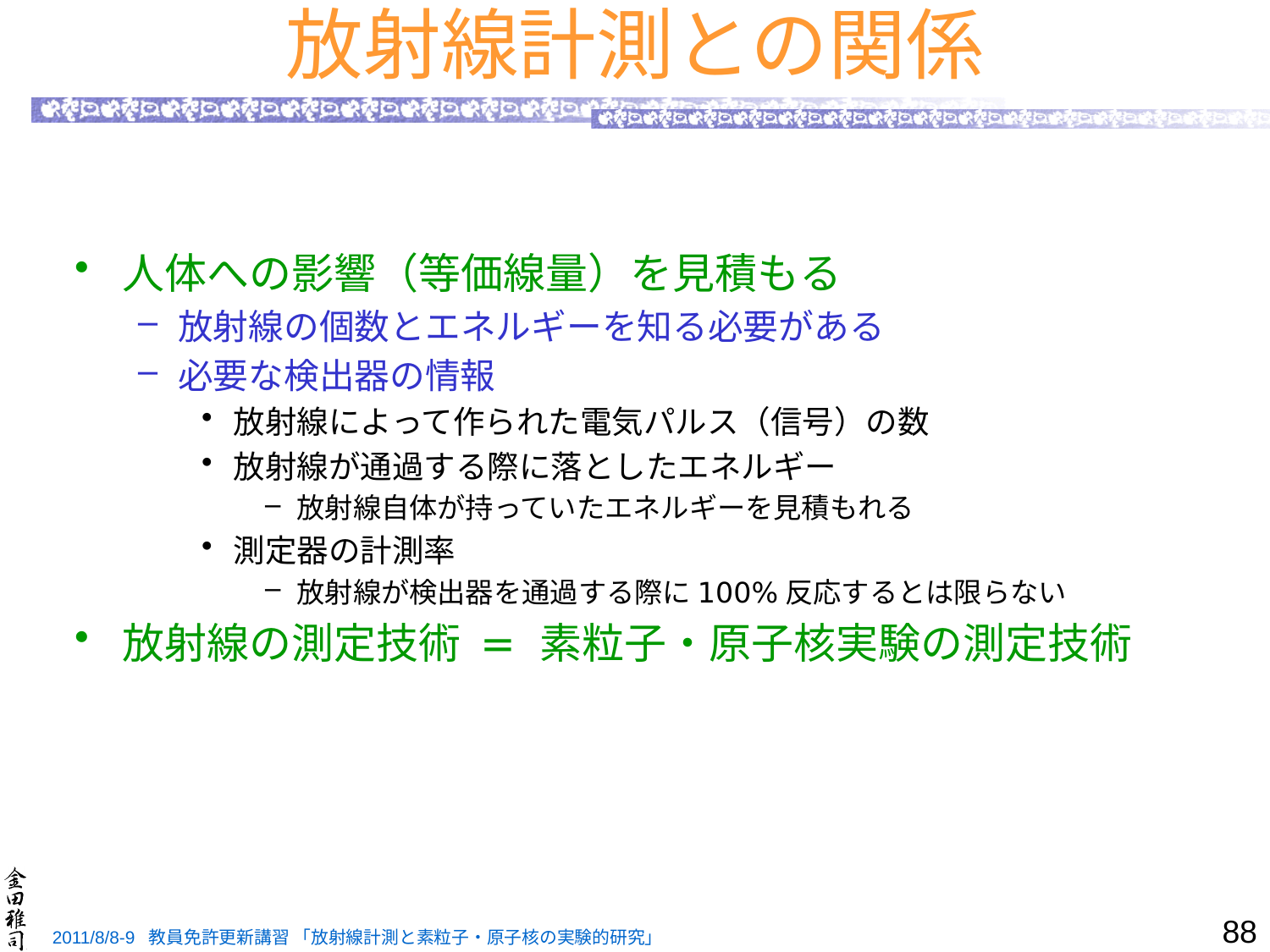

# 放射線計測との関係
人体への影響（等価線量）を見積もる
放射線の個数とエネルギーを知る必要がある
必要な検出器の情報
放射線によって作られた電気パルス（信号）の数
放射線が通過する際に落としたエネルギー
放射線自体が持っていたエネルギーを見積もれる
測定器の計測率
放射線が検出器を通過する際に100%反応するとは限らない
放射線の測定技術 = 素粒子・原子核実験の測定技術
88
2011/8/8-9  教員免許更新講習 「放射線計測と素粒子・原子核の実験的研究」